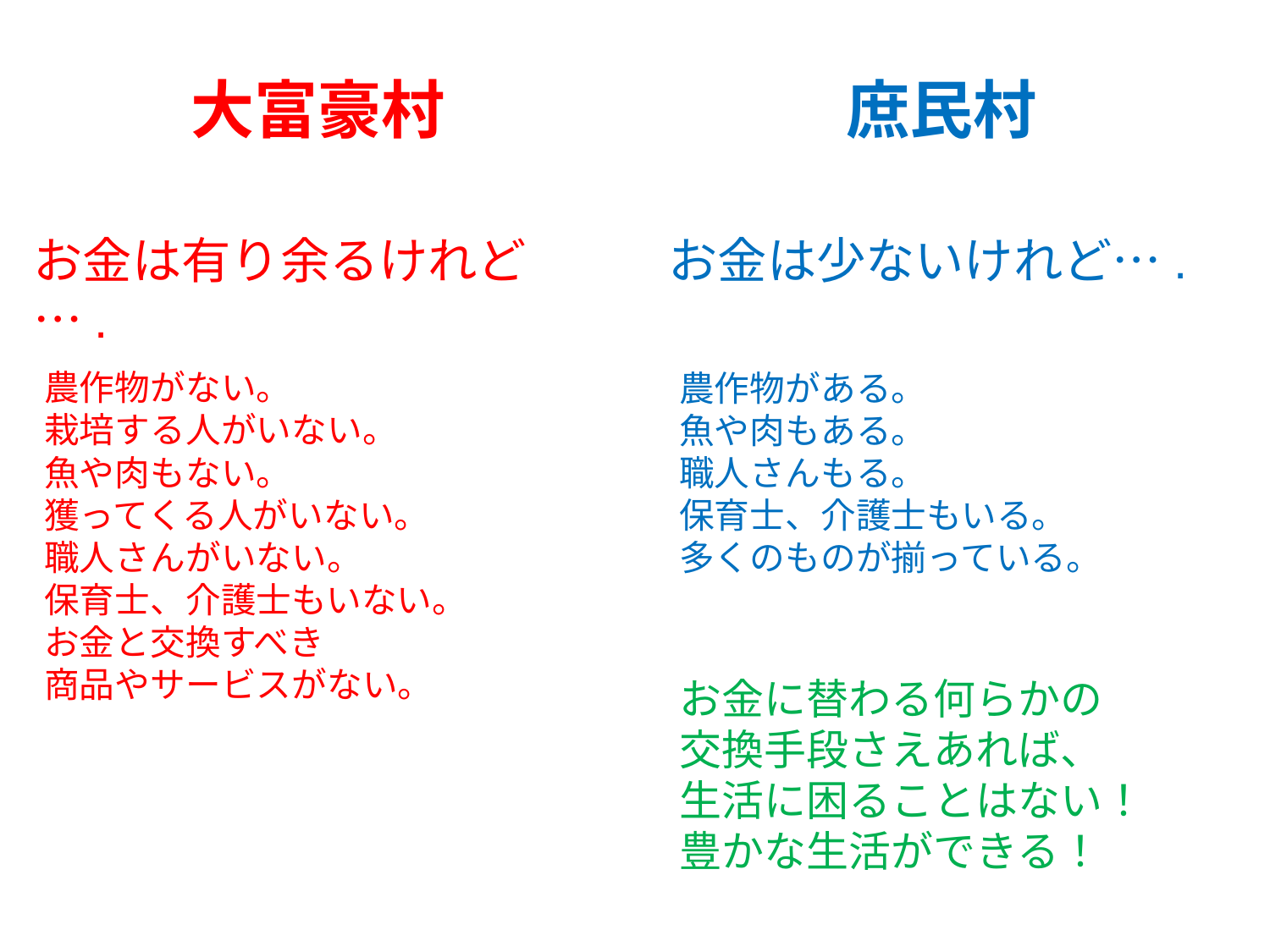

# 大富豪村
庶民村
お金は有り余るけれど….
お金は少ないけれど….
農作物がない。
栽培する人がいない。
魚や肉もない。
獲ってくる人がいない。
職人さんがいない。
保育士、介護士もいない。
お金と交換すべき
商品やサービスがない。
農作物がある。
魚や肉もある。
職人さんもる。
保育士、介護士もいる。
多くのものが揃っている。
お金に替わる何らかの
交換手段さえあれば、
生活に困ることはない！
豊かな生活ができる！